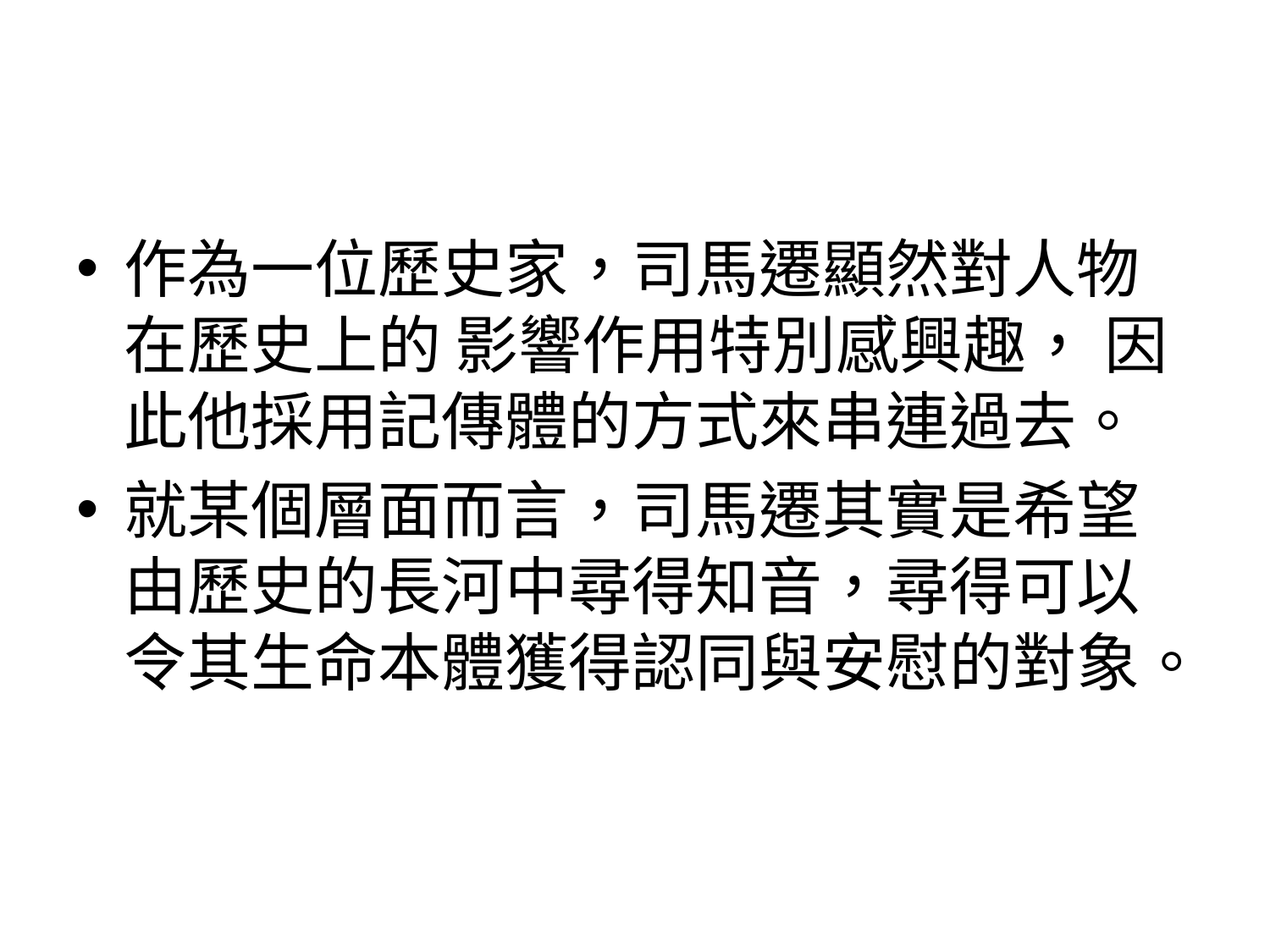

#
作為一位歷史家，司馬遷顯然對人物在歷史上的 影響作用特別感興趣， 因此他採用記傳體的方式來串連過去。
就某個層面而言，司馬遷其實是希望由歷史的長河中尋得知音，尋得可以令其生命本體獲得認同與安慰的對象。